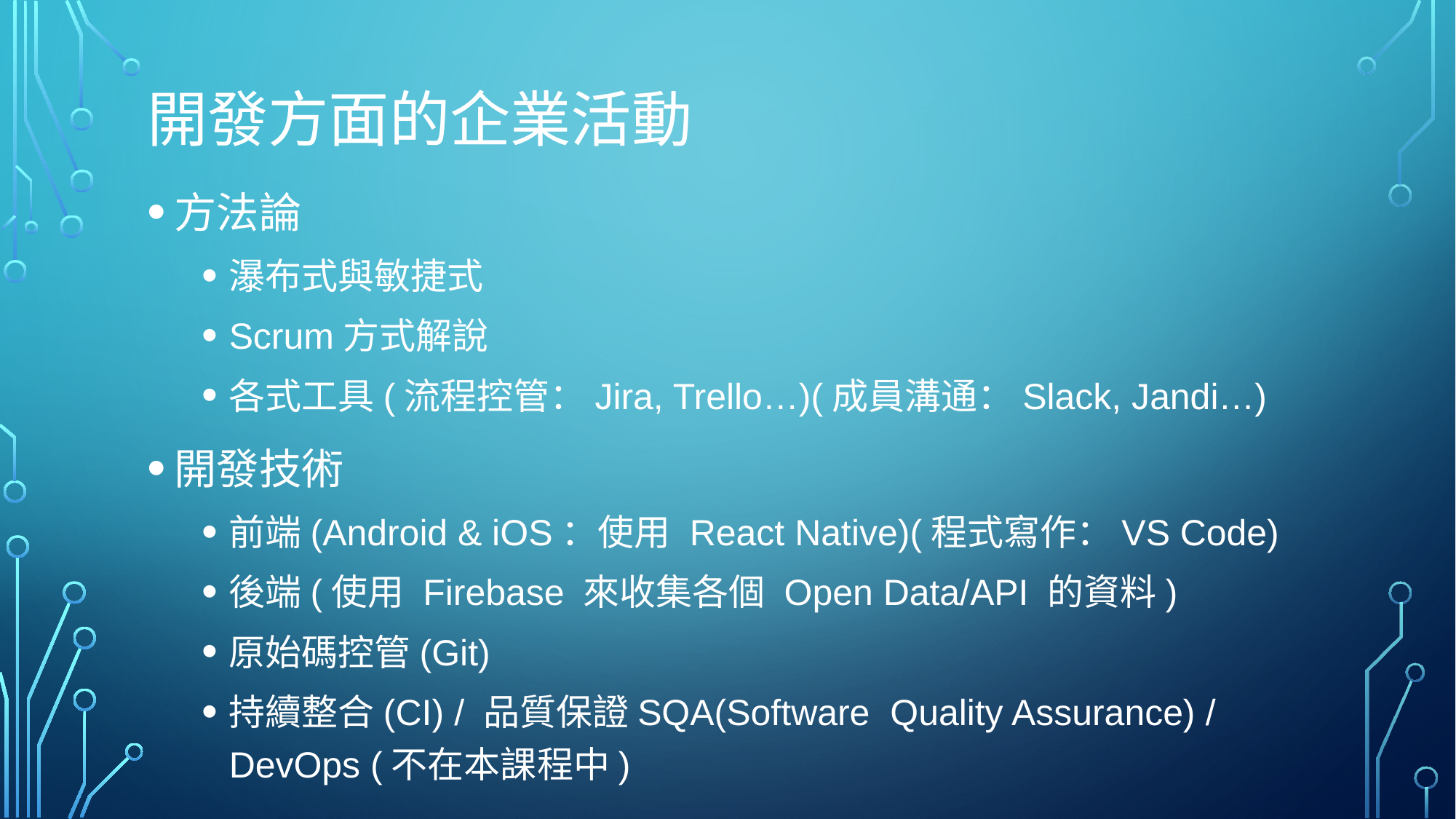

# 開發方面的企業活動
方法論
瀑布式與敏捷式
Scrum方式解說
各式工具(流程控管：Jira, Trello…)(成員溝通：Slack, Jandi…)
開發技術
前端(Android & iOS：使用 React Native)(程式寫作：VS Code)
後端(使用 Firebase 來收集各個 Open Data/API 的資料)
原始碼控管(Git)
持續整合(CI) / 品質保證SQA(Software  Quality Assurance) / DevOps (不在本課程中)